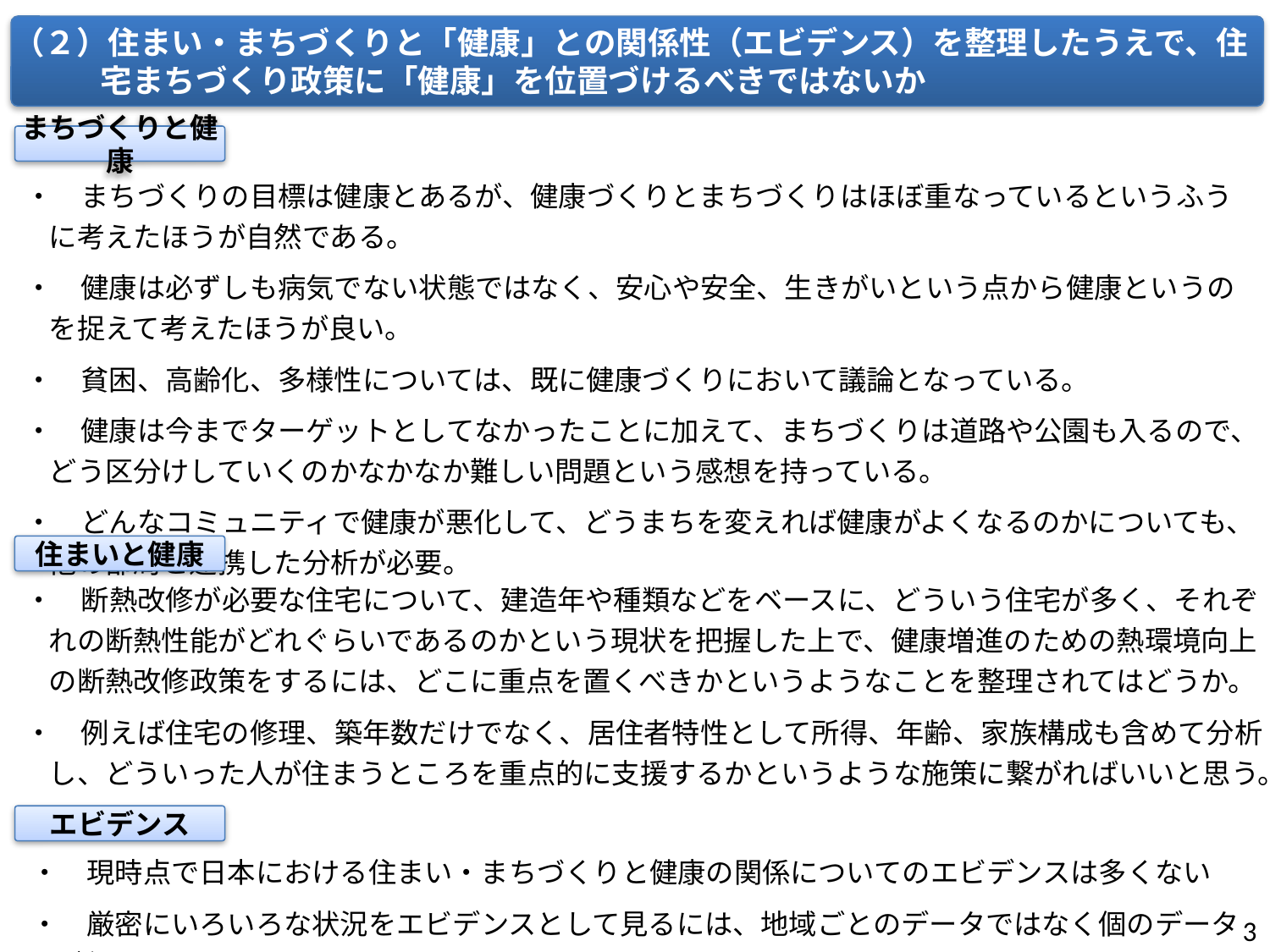

（２）住まい・まちづくりと「健康」との関係性（エビデンス）を整理したうえで、住宅まちづくり政策に「健康」を位置づけるべきではないか
まちづくりと健康
・　まちづくりの目標は健康とあるが、健康づくりとまちづくりはほぼ重なっているというふうに考えたほうが自然である。
・　健康は必ずしも病気でない状態ではなく、安心や安全、生きがいという点から健康というのを捉えて考えたほうが良い。
・　貧困、高齢化、多様性については、既に健康づくりにおいて議論となっている。
・　健康は今までターゲットとしてなかったことに加えて、まちづくりは道路や公園も入るので、どう区分けしていくのかなかなか難しい問題という感想を持っている。
・　どんなコミュニティで健康が悪化して、どうまちを変えれば健康がよくなるのかについても、他の部局と連携した分析が必要。
住まいと健康
・　断熱改修が必要な住宅について、建造年や種類などをベースに、どういう住宅が多く、それぞれの断熱性能がどれぐらいであるのかという現状を把握した上で、健康増進のための熱環境向上の断熱改修政策をするには、どこに重点を置くべきかというようなことを整理されてはどうか。
・　例えば住宅の修理、築年数だけでなく、居住者特性として所得、年齢、家族構成も含めて分析し、どういった人が住まうところを重点的に支援するかというような施策に繋がればいいと思う。
エビデンス
・　現時点で日本における住まい・まちづくりと健康の関係についてのエビデンスは多くない
・　厳密にいろいろな状況をエビデンスとして見るには、地域ごとのデータではなく個のデータが必要。
3